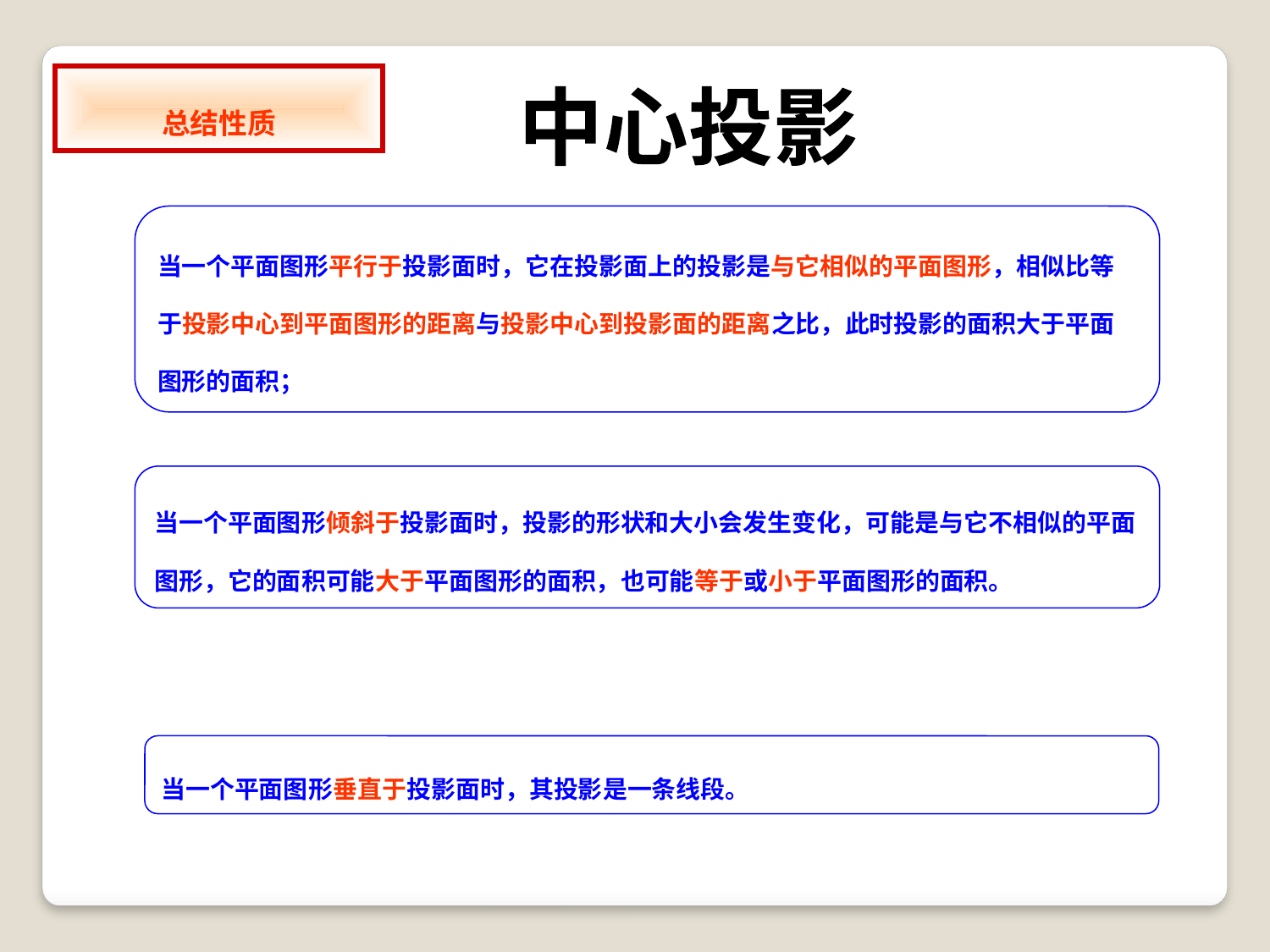

总结性质
中心投影
当一个平面图形平行于投影面时，它在投影面上的投影是与它相似的平面图形，相似比等于投影中心到平面图形的距离与投影中心到投影面的距离之比，此时投影的面积大于平面图形的面积；

当一个平面图形倾斜于投影面时，投影的形状和大小会发生变化，可能是与它不相似的平面图形，它的面积可能大于平面图形的面积，也可能等于或小于平面图形的面积。
当一个平面图形垂直于投影面时，其投影是一条线段。